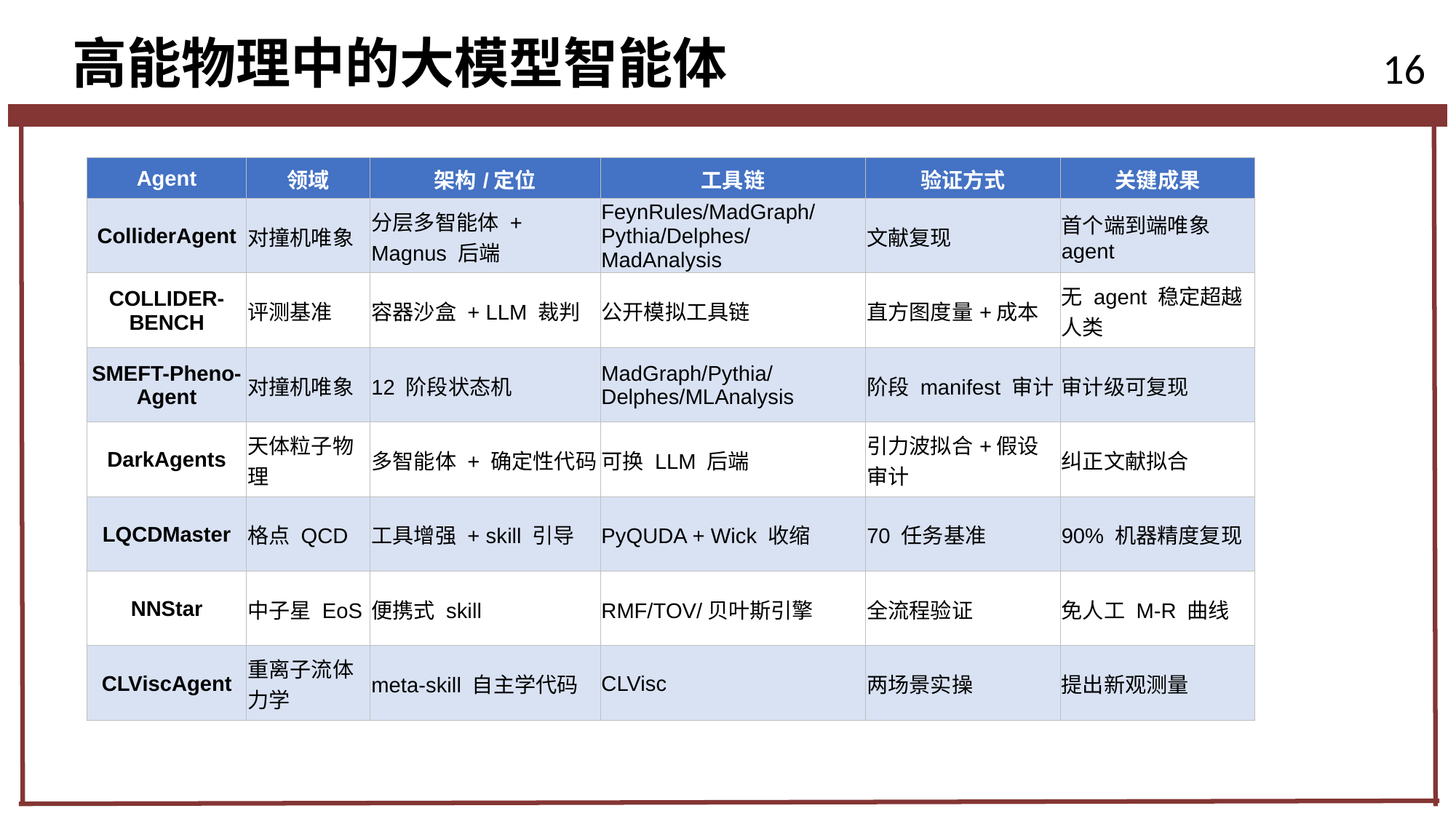

高能物理中的大模型智能体
16
| Agent | 领域 | 架构/定位 | 工具链 | 验证方式 | 关键成果 |
| --- | --- | --- | --- | --- | --- |
| ColliderAgent | 对撞机唯象 | 分层多智能体 + Magnus 后端 | FeynRules/MadGraph/Pythia/Delphes/MadAnalysis | 文献复现 | 首个端到端唯象 agent |
| COLLIDER-BENCH | 评测基准 | 容器沙盒 + LLM 裁判 | 公开模拟工具链 | 直方图度量+成本 | 无 agent 稳定超越人类 |
| SMEFT-Pheno-Agent | 对撞机唯象 | 12 阶段状态机 | MadGraph/Pythia/Delphes/MLAnalysis | 阶段 manifest 审计 | 审计级可复现 |
| DarkAgents | 天体粒子物理 | 多智能体 + 确定性代码 | 可换 LLM 后端 | 引力波拟合+假设审计 | 纠正文献拟合 |
| LQCDMaster | 格点 QCD | 工具增强 + skill 引导 | PyQUDA + Wick 收缩 | 70 任务基准 | 90% 机器精度复现 |
| NNStar | 中子星 EoS | 便携式 skill | RMF/TOV/贝叶斯引擎 | 全流程验证 | 免人工 M-R 曲线 |
| CLViscAgent | 重离子流体力学 | meta-skill 自主学代码 | CLVisc | 两场景实操 | 提出新观测量 |